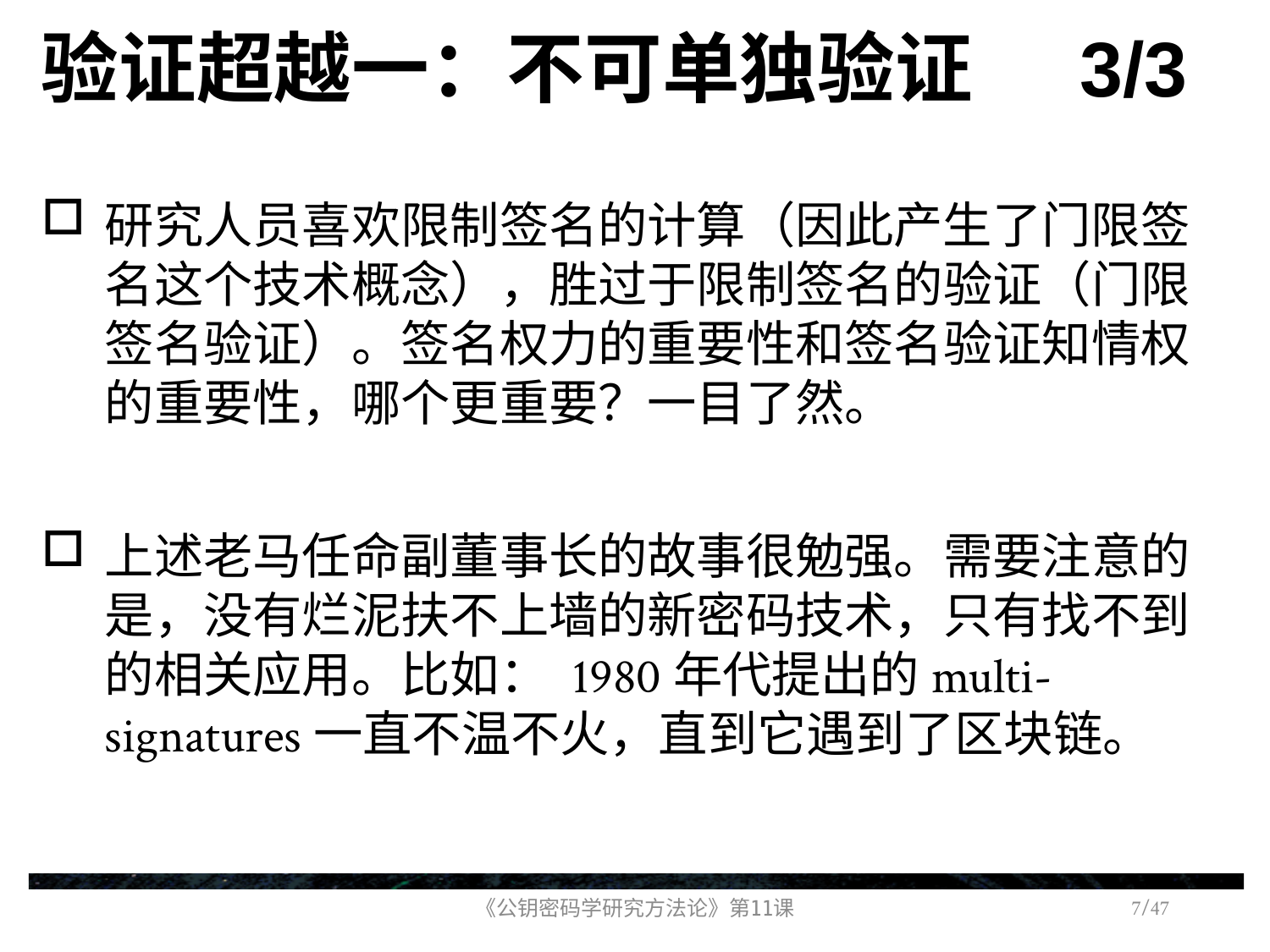

# 验证超越一：不可单独验证     3/3
研究人员喜欢限制签名的计算（因此产生了门限签名这个技术概念），胜过于限制签名的验证（门限签名验证）。签名权力的重要性和签名验证知情权的重要性，哪个更重要？一目了然。

上述老马任命副董事长的故事很勉强。需要注意的是，没有烂泥扶不上墙的新密码技术，只有找不到的相关应用。比如： 1980年代提出的multi-signatures一直不温不火，直到它遇到了区块链。

《公钥密码学研究方法论》第11课
7/47